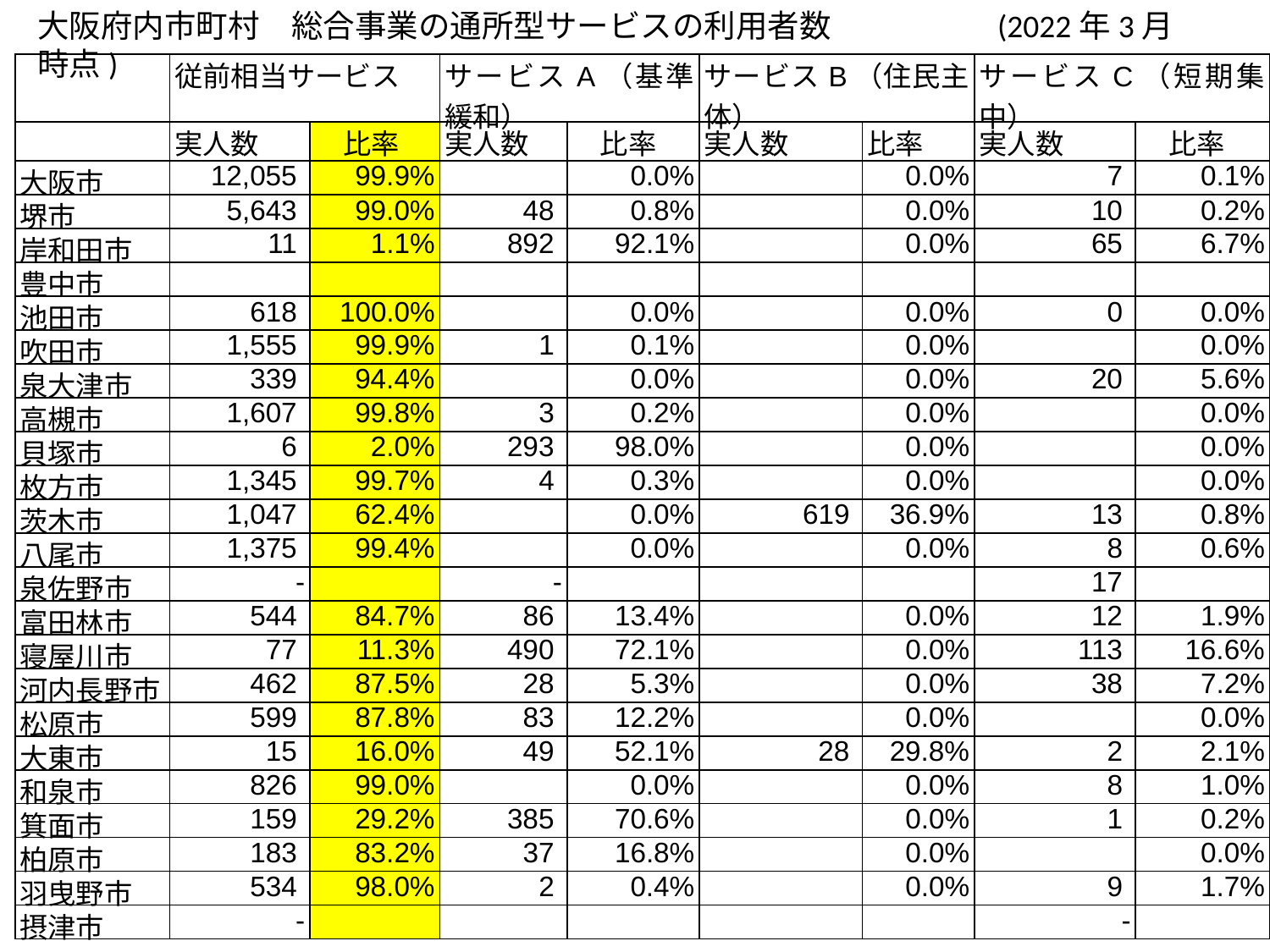

大阪府内市町村　総合事業の通所型サービスの利用者数　　　　　(2022年3月時点)
|  | 従前相当サービス |  | サービスA（基準緩和） |  | サービスB（住民主体） |  | サービスC（短期集中） |  |
| --- | --- | --- | --- | --- | --- | --- | --- | --- |
|  | 実人数 | 比率 | 実人数 | 比率 | 実人数 | 比率 | 実人数 | 比率 |
| 大阪市 | 12,055 | 99.9% |  | 0.0% |  | 0.0% | 7 | 0.1% |
| 堺市 | 5,643 | 99.0% | 48 | 0.8% |  | 0.0% | 10 | 0.2% |
| 岸和田市 | 11 | 1.1% | 892 | 92.1% |  | 0.0% | 65 | 6.7% |
| 豊中市 |  |  |  |  |  |  |  |  |
| 池田市 | 618 | 100.0% |  | 0.0% |  | 0.0% | 0 | 0.0% |
| 吹田市 | 1,555 | 99.9% | 1 | 0.1% |  | 0.0% |  | 0.0% |
| 泉大津市 | 339 | 94.4% |  | 0.0% |  | 0.0% | 20 | 5.6% |
| 高槻市 | 1,607 | 99.8% | 3 | 0.2% |  | 0.0% |  | 0.0% |
| 貝塚市 | 6 | 2.0% | 293 | 98.0% |  | 0.0% |  | 0.0% |
| 枚方市 | 1,345 | 99.7% | 4 | 0.3% |  | 0.0% |  | 0.0% |
| 茨木市 | 1,047 | 62.4% |  | 0.0% | 619 | 36.9% | 13 | 0.8% |
| 八尾市 | 1,375 | 99.4% |  | 0.0% |  | 0.0% | 8 | 0.6% |
| 泉佐野市 | - |  | - |  |  |  | 17 |  |
| 富田林市 | 544 | 84.7% | 86 | 13.4% |  | 0.0% | 12 | 1.9% |
| 寝屋川市 | 77 | 11.3% | 490 | 72.1% |  | 0.0% | 113 | 16.6% |
| 河内長野市 | 462 | 87.5% | 28 | 5.3% |  | 0.0% | 38 | 7.2% |
| 松原市 | 599 | 87.8% | 83 | 12.2% |  | 0.0% |  | 0.0% |
| 大東市 | 15 | 16.0% | 49 | 52.1% | 28 | 29.8% | 2 | 2.1% |
| 和泉市 | 826 | 99.0% |  | 0.0% |  | 0.0% | 8 | 1.0% |
| 箕面市 | 159 | 29.2% | 385 | 70.6% |  | 0.0% | 1 | 0.2% |
| 柏原市 | 183 | 83.2% | 37 | 16.8% |  | 0.0% |  | 0.0% |
| 羽曳野市 | 534 | 98.0% | 2 | 0.4% |  | 0.0% | 9 | 1.7% |
| 摂津市 | - |  |  |  |  |  | - |  |